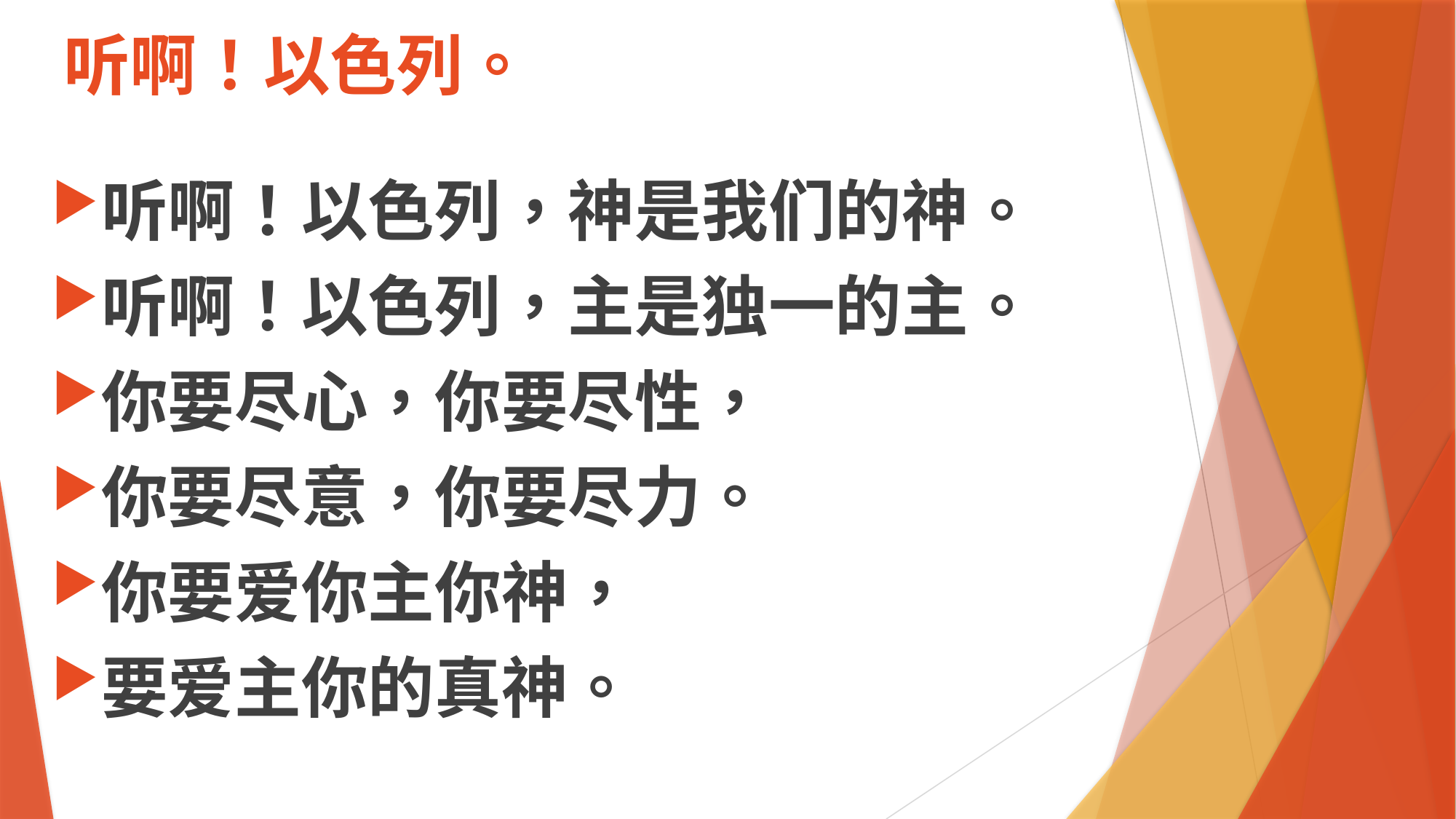

# 听啊！以色列。
听啊！以色列，神是我们的神。
听啊！以色列，主是独一的主。
你要尽心，你要尽性，
你要尽意，你要尽力。
你要爱你主你神，
要爱主你的真神。